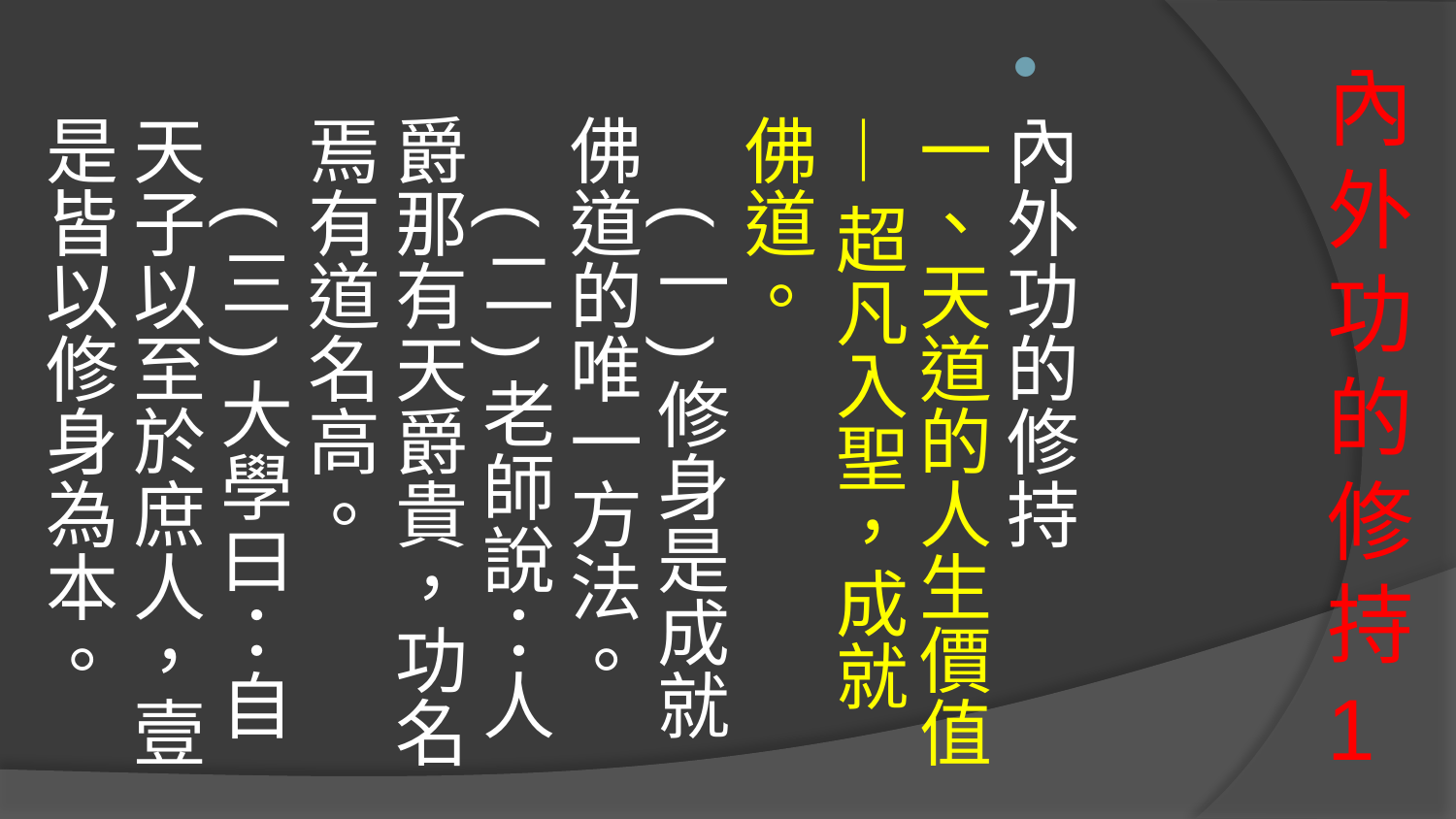

內外功的修持　
一、天道的人生價值— 超凡入聖，成就佛道。
　(一)修身是成就佛道的唯一方法。
　(二)老師說：人爵那有天爵貴，功名焉有道名高。
　(三)大學曰：自天子以至於庶人，壹是皆以修身為本。
# 內外功的修持 1